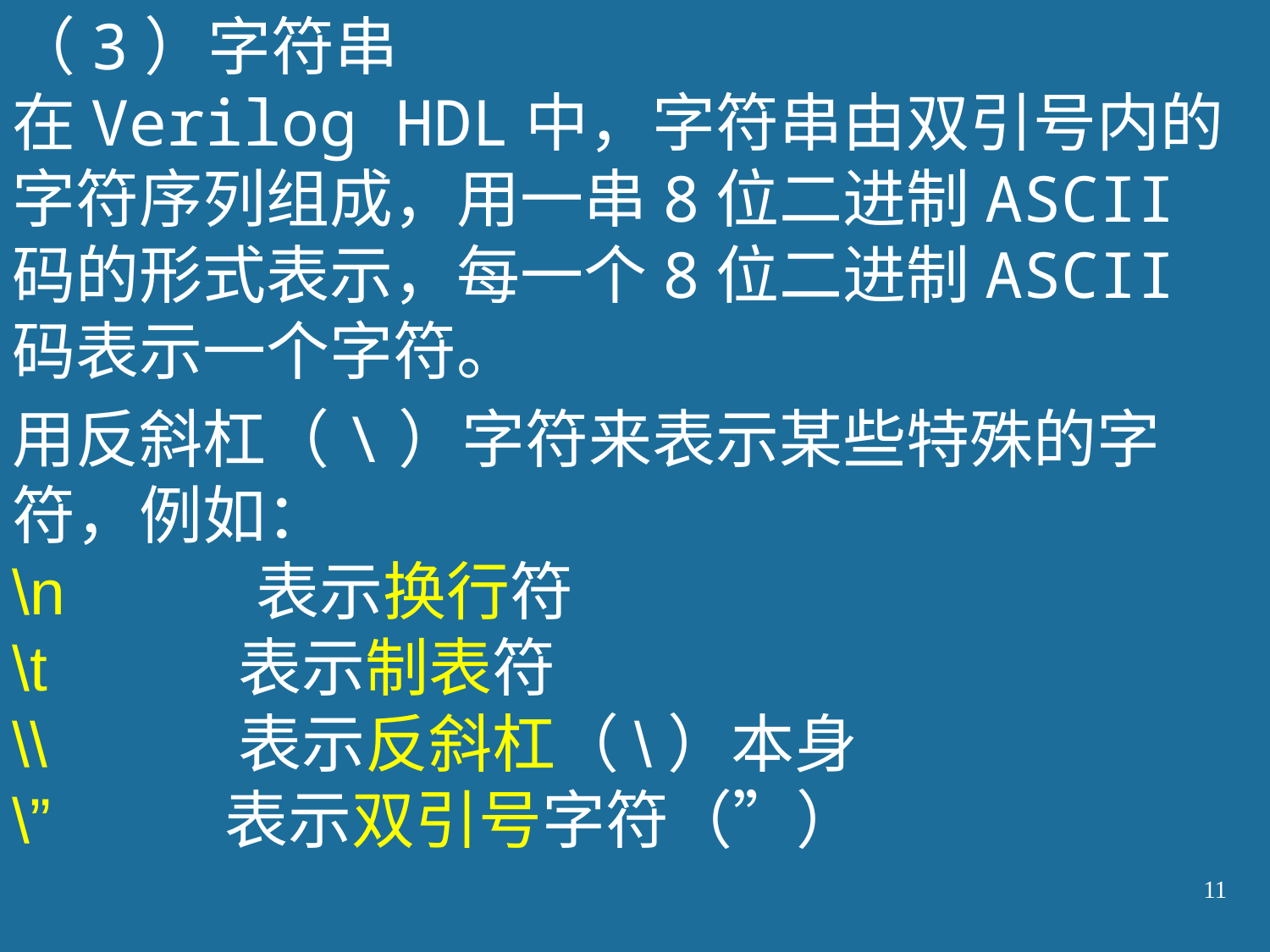

（3）字符串
在Verilog HDL中，字符串由双引号内的字符序列组成，用一串8位二进制ASCII码的形式表示，每一个8位二进制ASCII码表示一个字符。
用反斜杠（\）字符来表示某些特殊的字符，例如：
\n          表示换行符
\t          表示制表符
\\          表示反斜杠（\）本身
\”         表示双引号字符（”）
11